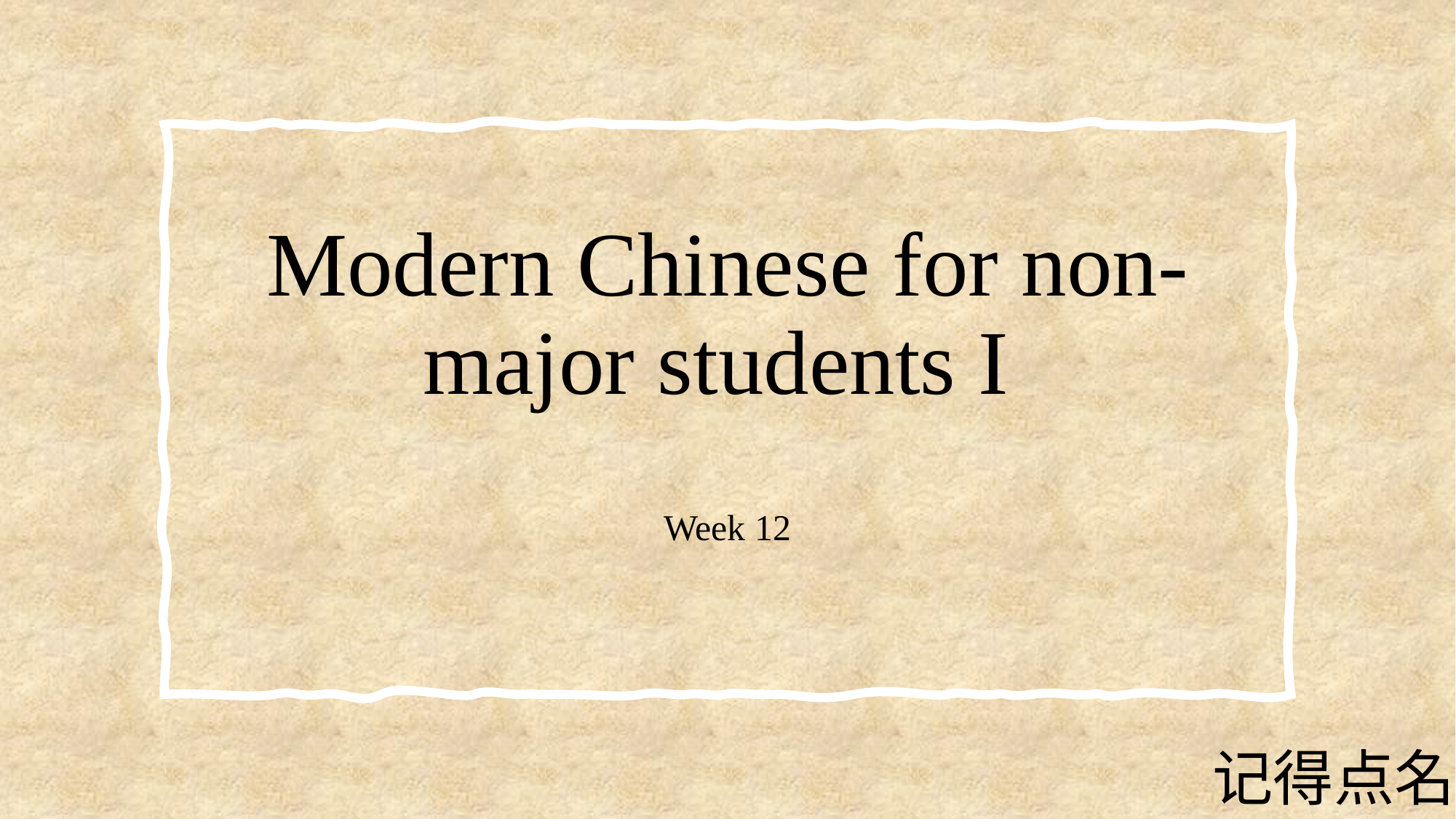

# Modern Chinese for non-major students I
Week 12
记得点名